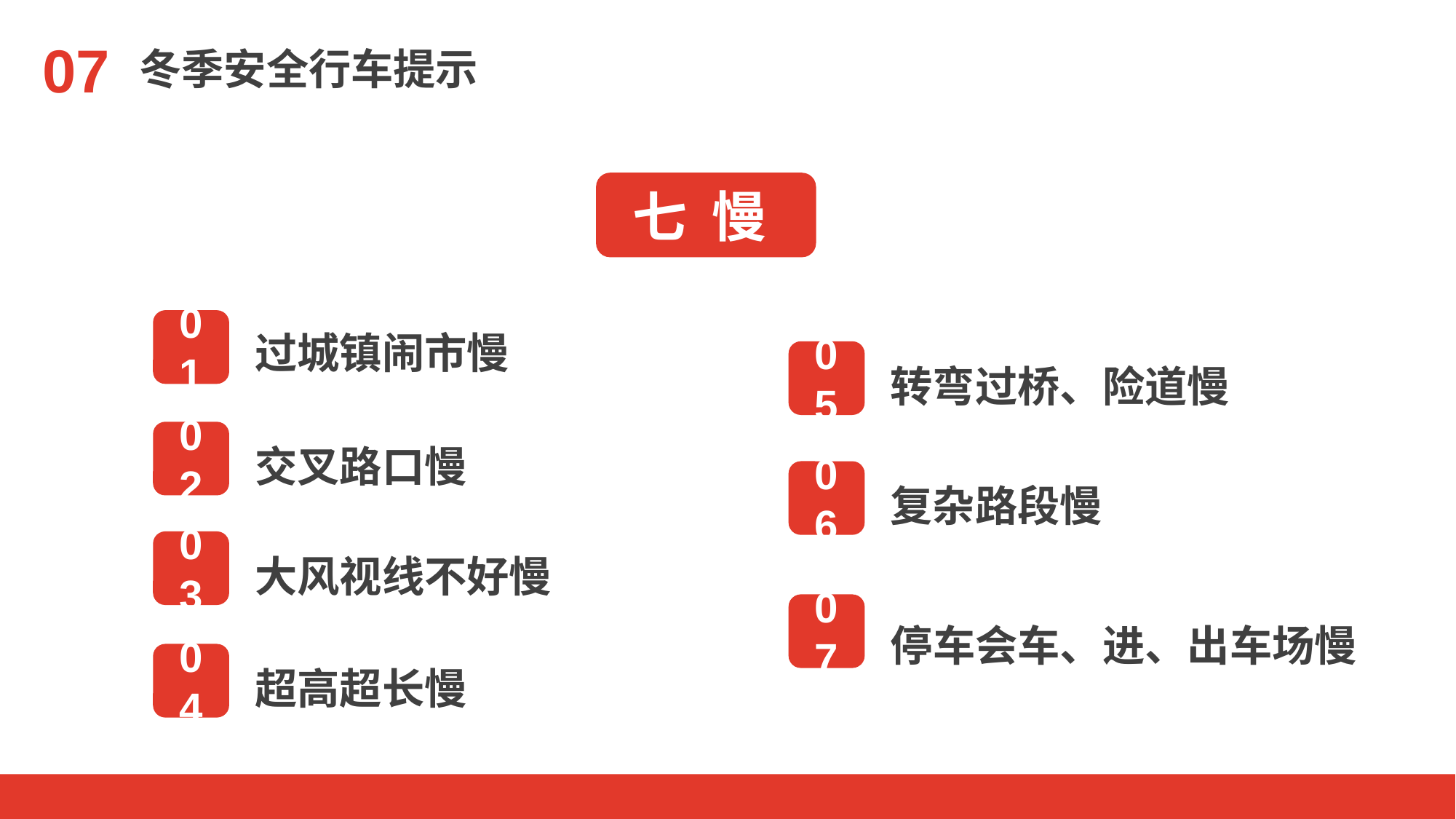

07
冬季安全行车提示
七  慢
01
过城镇闹市慢
05
转弯过桥、险道慢
02
交叉路口慢
06
复杂路段慢
03
大风视线不好慢
07
停车会车、进、出车场慢
04
超高超长慢